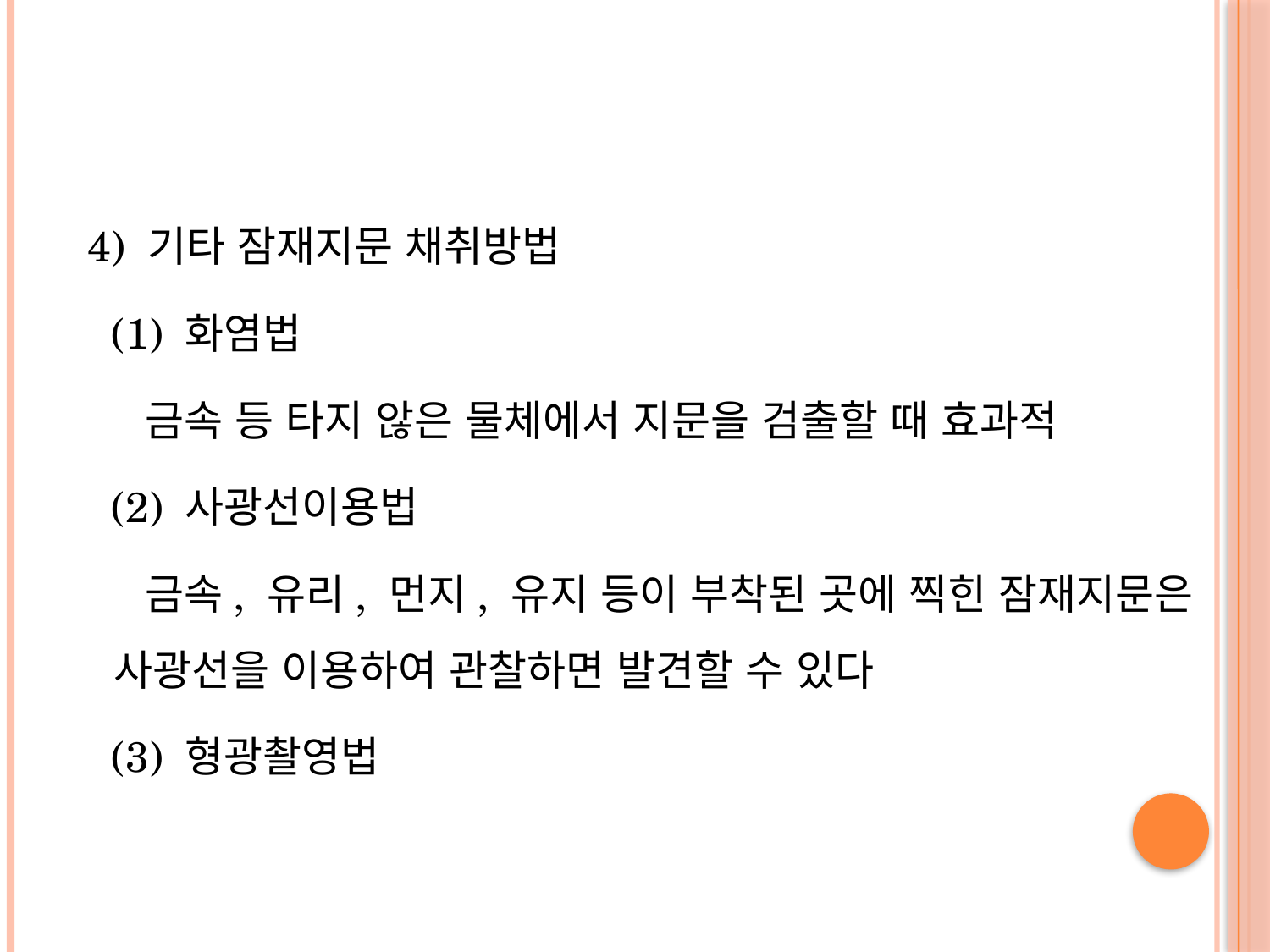

#
 4) 기타 잠재지문 채취방법
   (1) 화염법
     금속 등 타지 않은 물체에서 지문을 검출할 때 효과적
   (2) 사광선이용법
     금속, 유리, 먼지, 유지 등이 부착된 곳에 찍힌 잠재지문은 사광선을 이용하여 관찰하면 발견할 수 있다
   (3) 형광촬영법